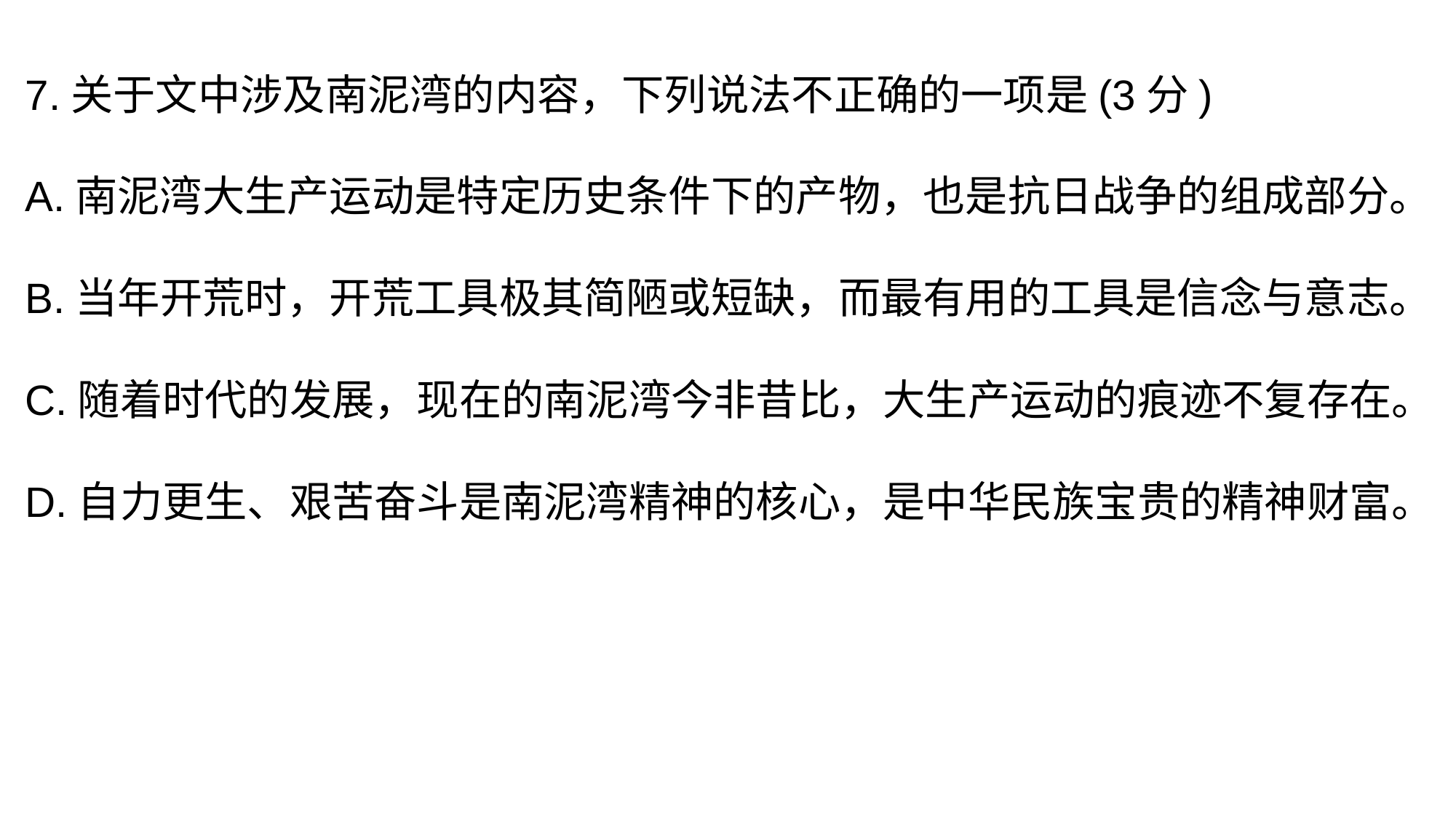

7.关于文中涉及南泥湾的内容，下列说法不正确的一项是(3分)

A.南泥湾大生产运动是特定历史条件下的产物，也是抗日战争的组成部分。

B.当年开荒时，开荒工具极其简陋或短缺，而最有用的工具是信念与意志。

C.随着时代的发展，现在的南泥湾今非昔比，大生产运动的痕迹不复存在。

D.自力更生、艰苦奋斗是南泥湾精神的核心，是中华民族宝贵的精神财富。